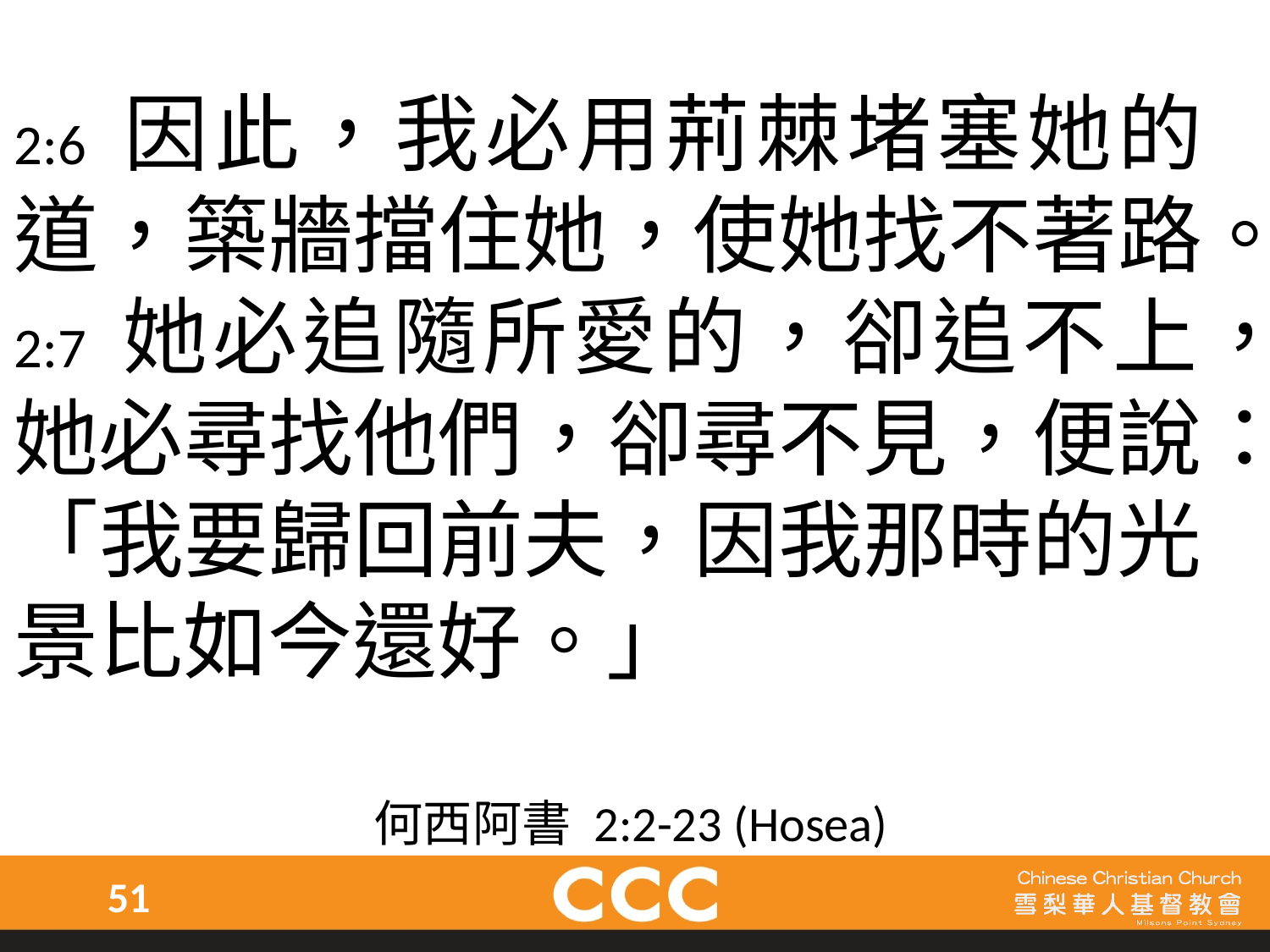

2:6 因此，我必用荊棘堵塞她的道，築牆擋住她，使她找不著路。
2:7 她必追隨所愛的，卻追不上，她必尋找他們，卻尋不見，便說：「我要歸回前夫，因我那時的光景比如今還好。」

何西阿書 2:2-23 (Hosea)
51